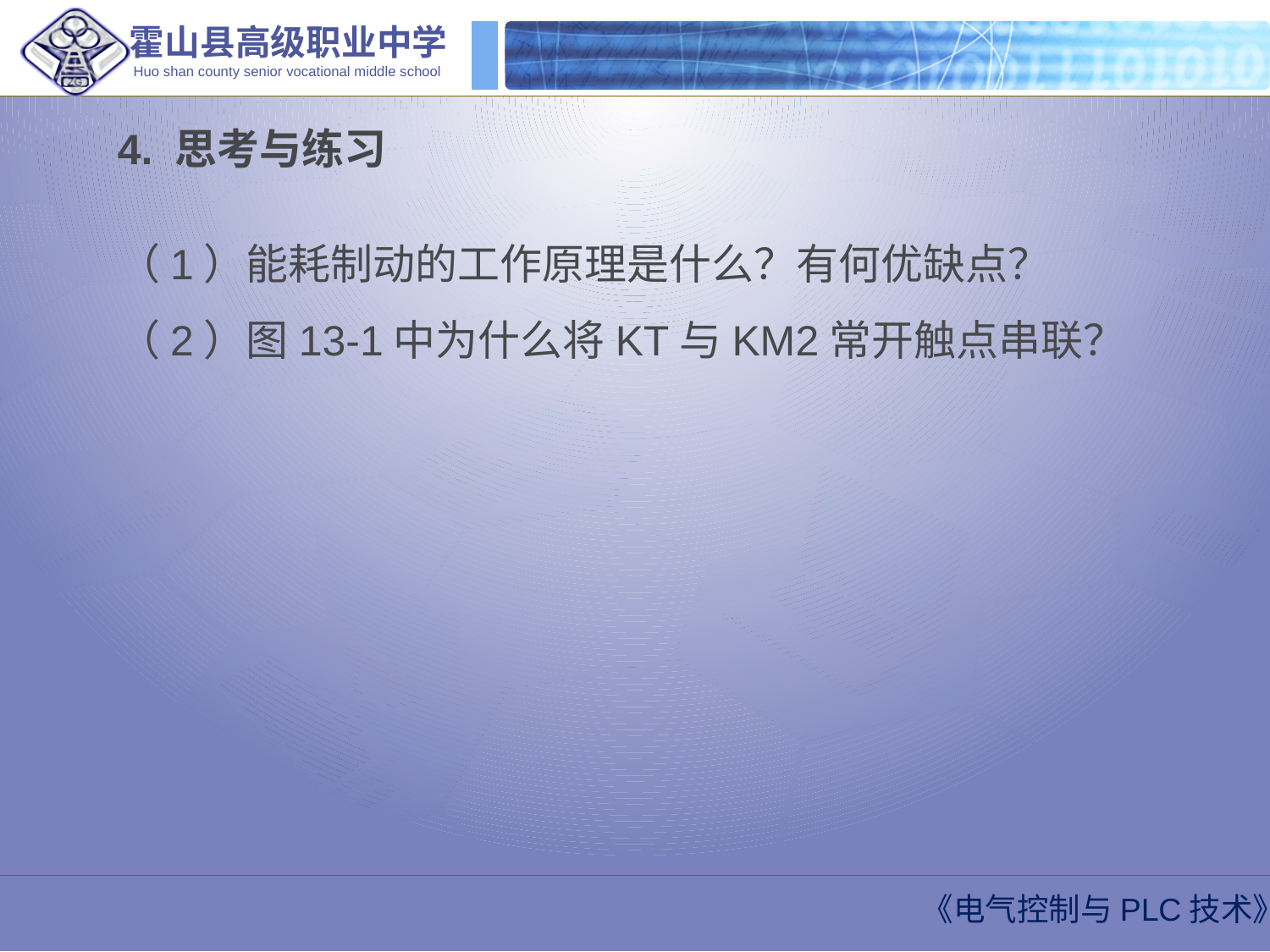

4. 思考与练习
（1）能耗制动的工作原理是什么？有何优缺点？
（2）图13-1中为什么将KT与KM2常开触点串联？